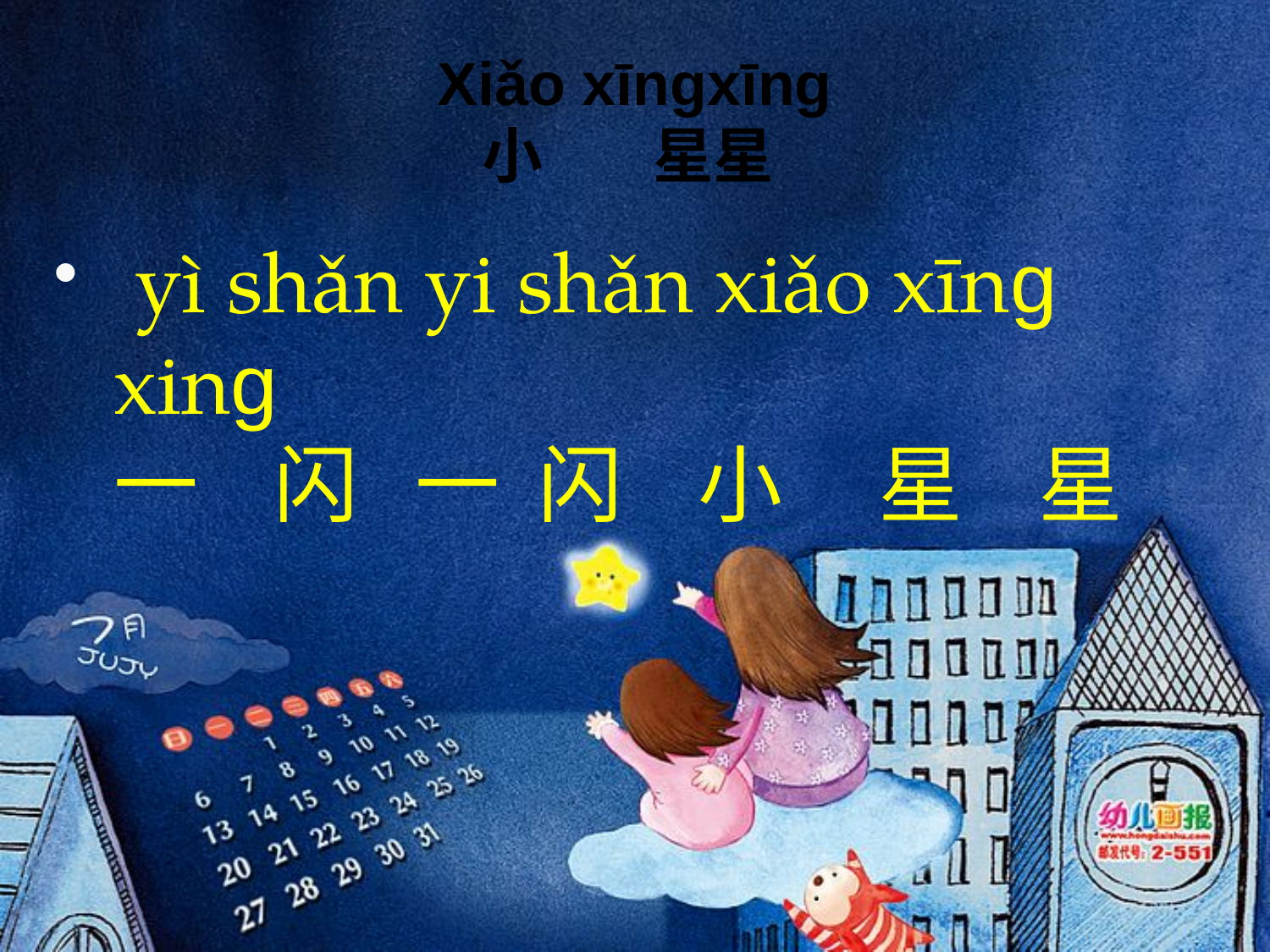

# Xiǎo xīngxīng 小        星星
 yì shǎn yi shǎn xiǎo xīnɡ xinɡ
一    闪   一  闪    小     星    星